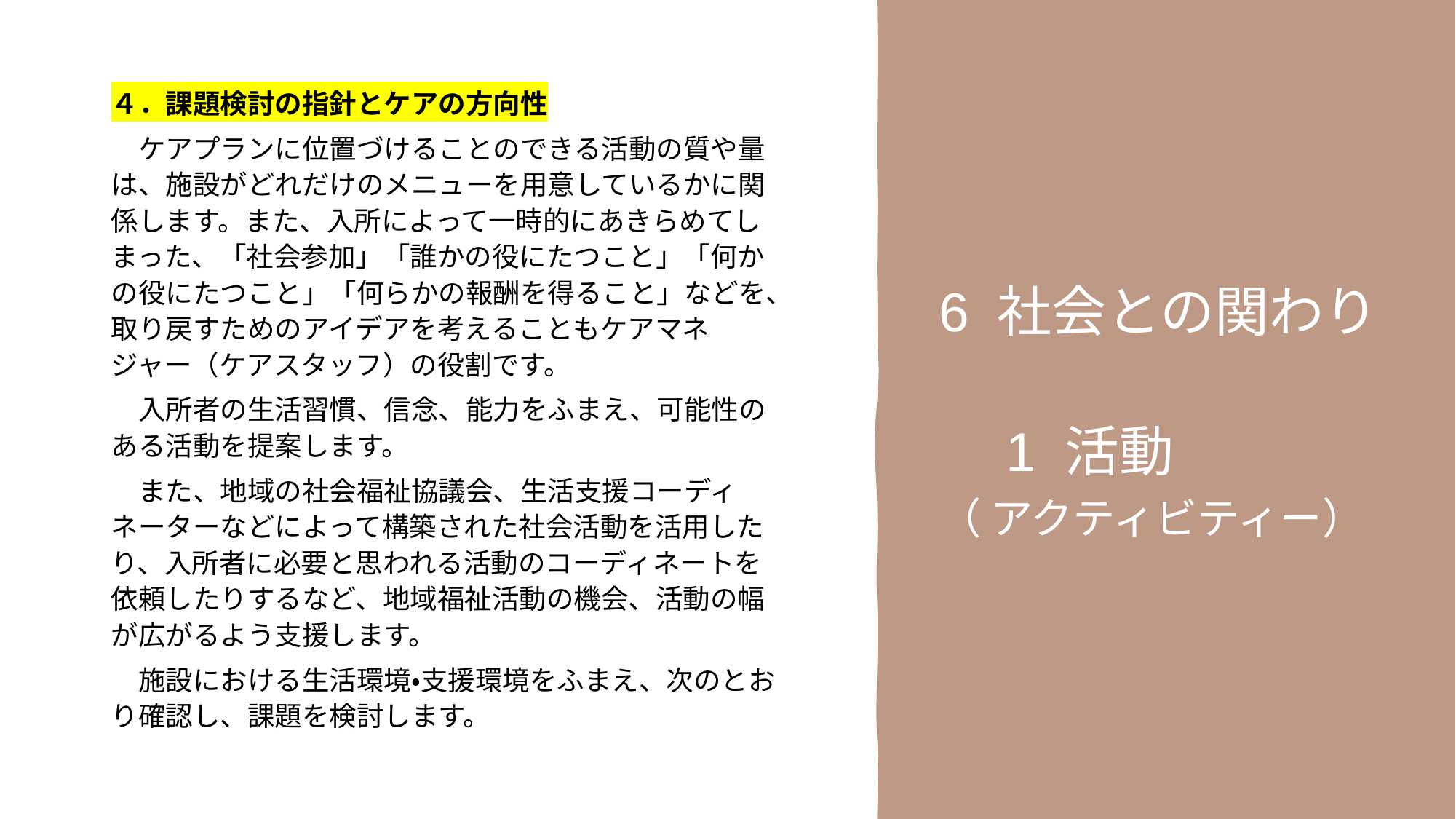

４．課題検討の指針とケアの方向性
　ケアプランに位置づけることのできる活動の質や量は、施設がどれだけのメニューを用意しているかに関係します。また、入所によって一時的にあきらめてしまった、「社会参加」「誰かの役にたつこと」「何かの役にたつこと」「何らかの報酬を得ること」などを、取り戻すためのアイデアを考えることもケアマネジャー（ケアスタッフ）の役割です。
　入所者の生活習慣、信念、能力をふまえ、可能性のある活動を提案します。
　また、地域の社会福祉協議会、生活支援コーディネーターなどによって構築された社会活動を活用したり、入所者に必要と思われる活動のコーディネートを依頼したりするなど、地域福祉活動の機会、活動の幅が広がるよう支援します。
　施設における生活環境・支援環境をふまえ、次のとおり確認し、課題を検討します。
6 社会との関わり
　1 活動
（ アクティビティー）